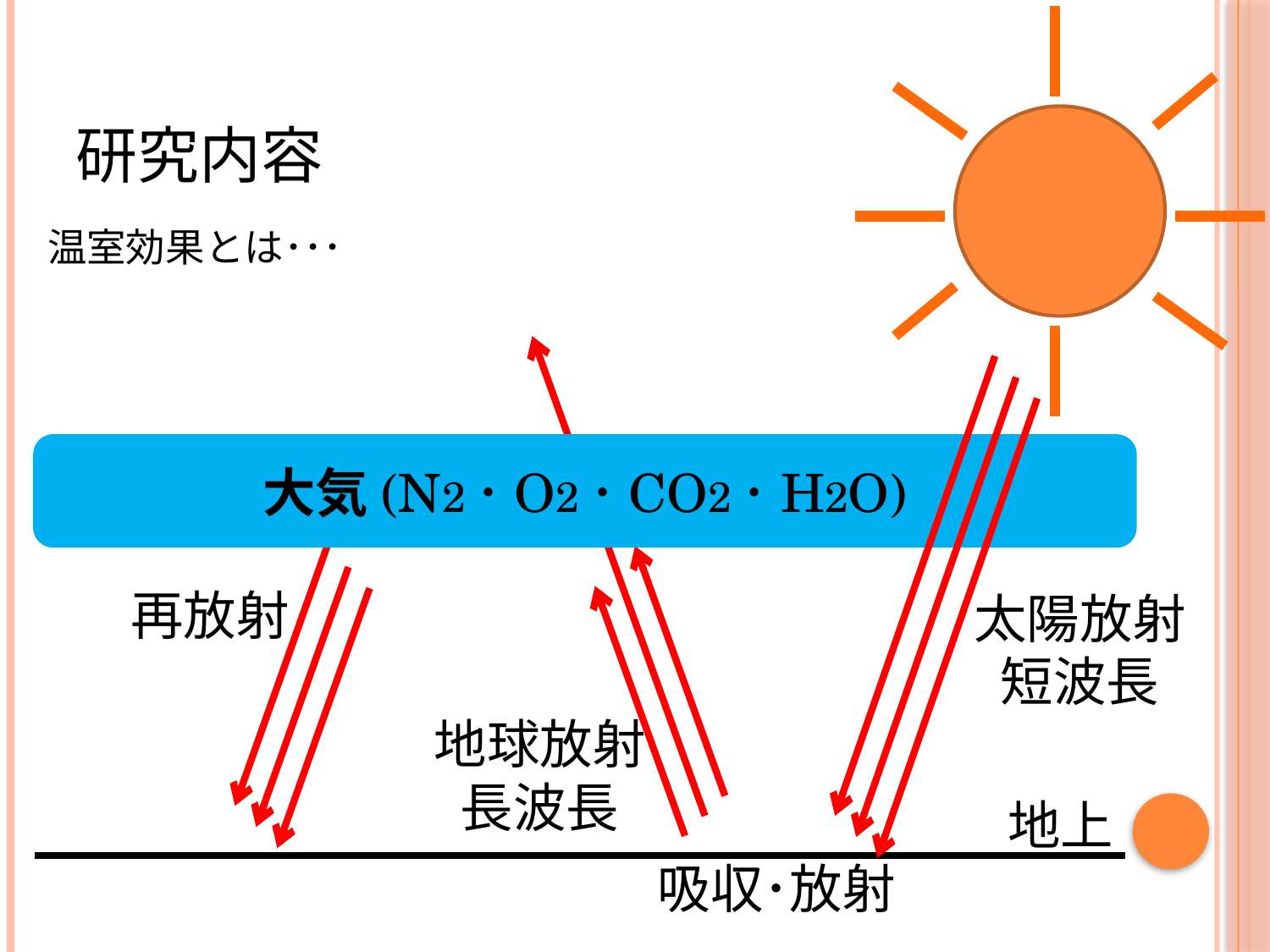

# 研究内容

温室効果とは･･･
大気(N2･O2･CO2･H2O)
再放射
太陽放射
短波長
地球放射
長波長
地上
吸収･放射